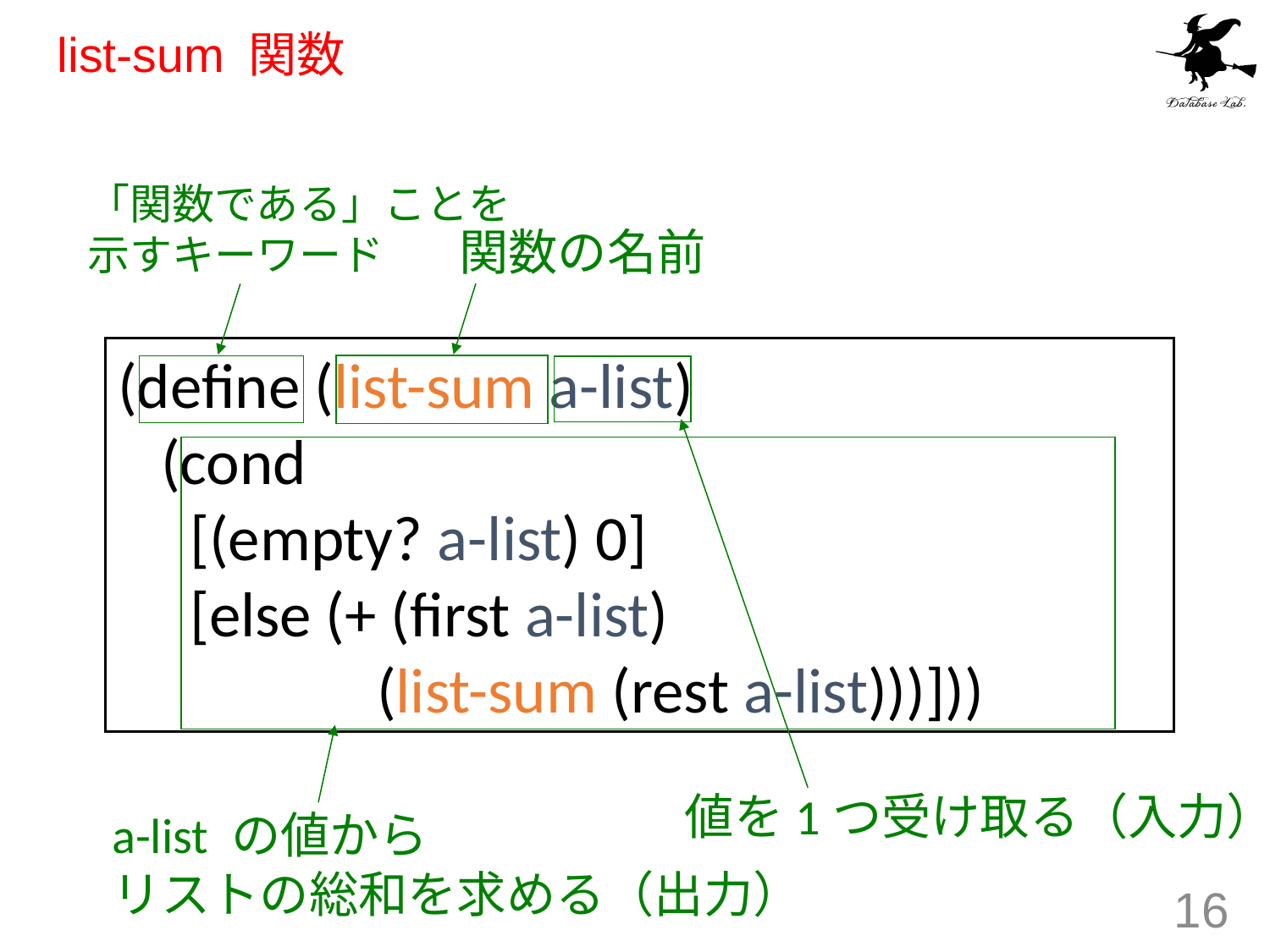

# list-sum 関数
「関数である」ことを
示すキーワード
関数の名前

(define (list-sum a-list)
   (cond
     [(empty? a-list) 0]
     [else (+ (first a-list)
                  (list-sum (rest a-list)))]))

値を1つ受け取る（入力）
a-list の値から
リストの総和を求める（出力）
16